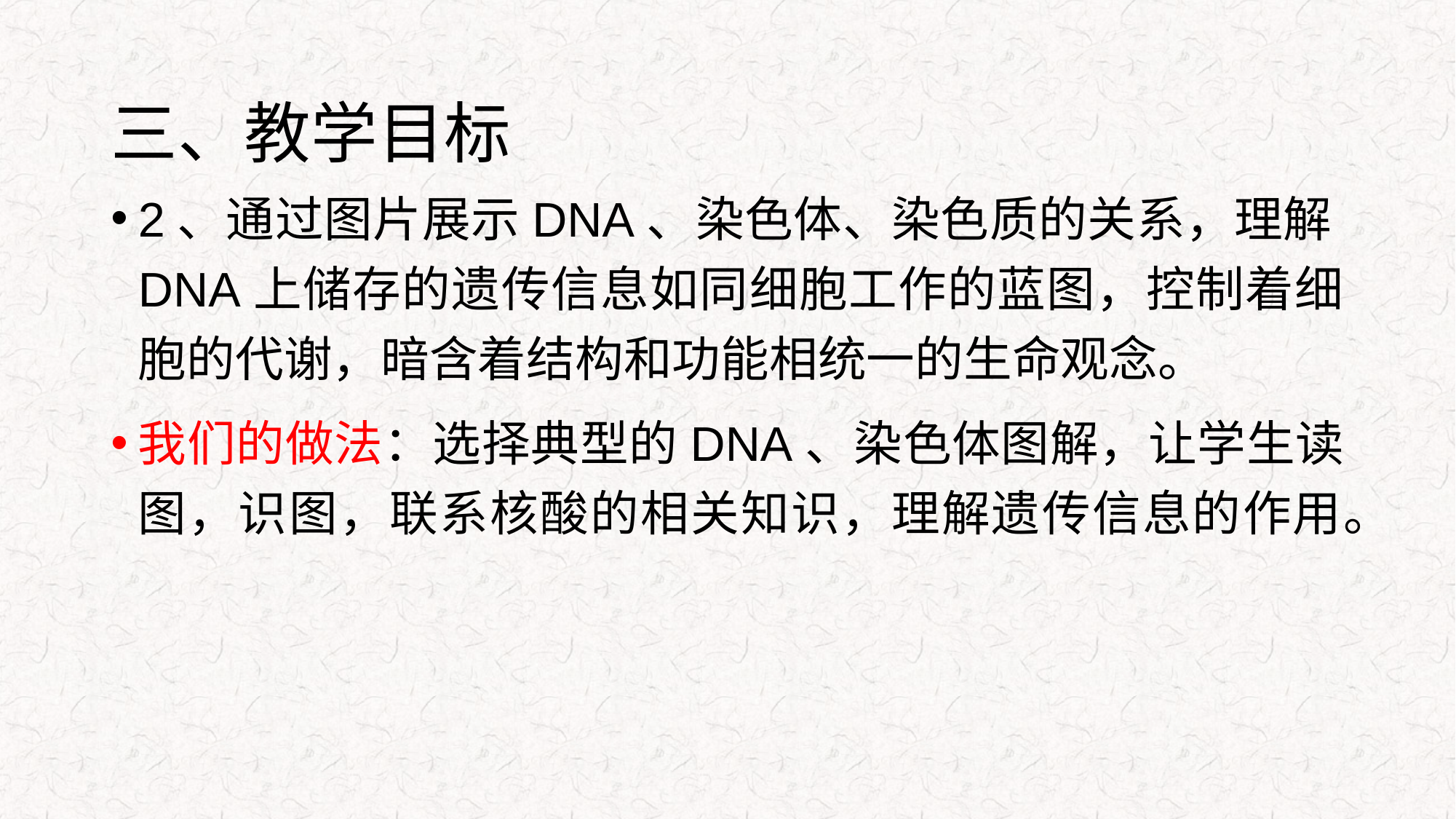

# 三、教学目标
2、通过图片展示DNA、染色体、染色质的关系，理解DNA上储存的遗传信息如同细胞工作的蓝图，控制着细胞的代谢，暗含着结构和功能相统一的生命观念。
我们的做法：选择典型的DNA、染色体图解，让学生读图，识图，联系核酸的相关知识，理解遗传信息的作用。